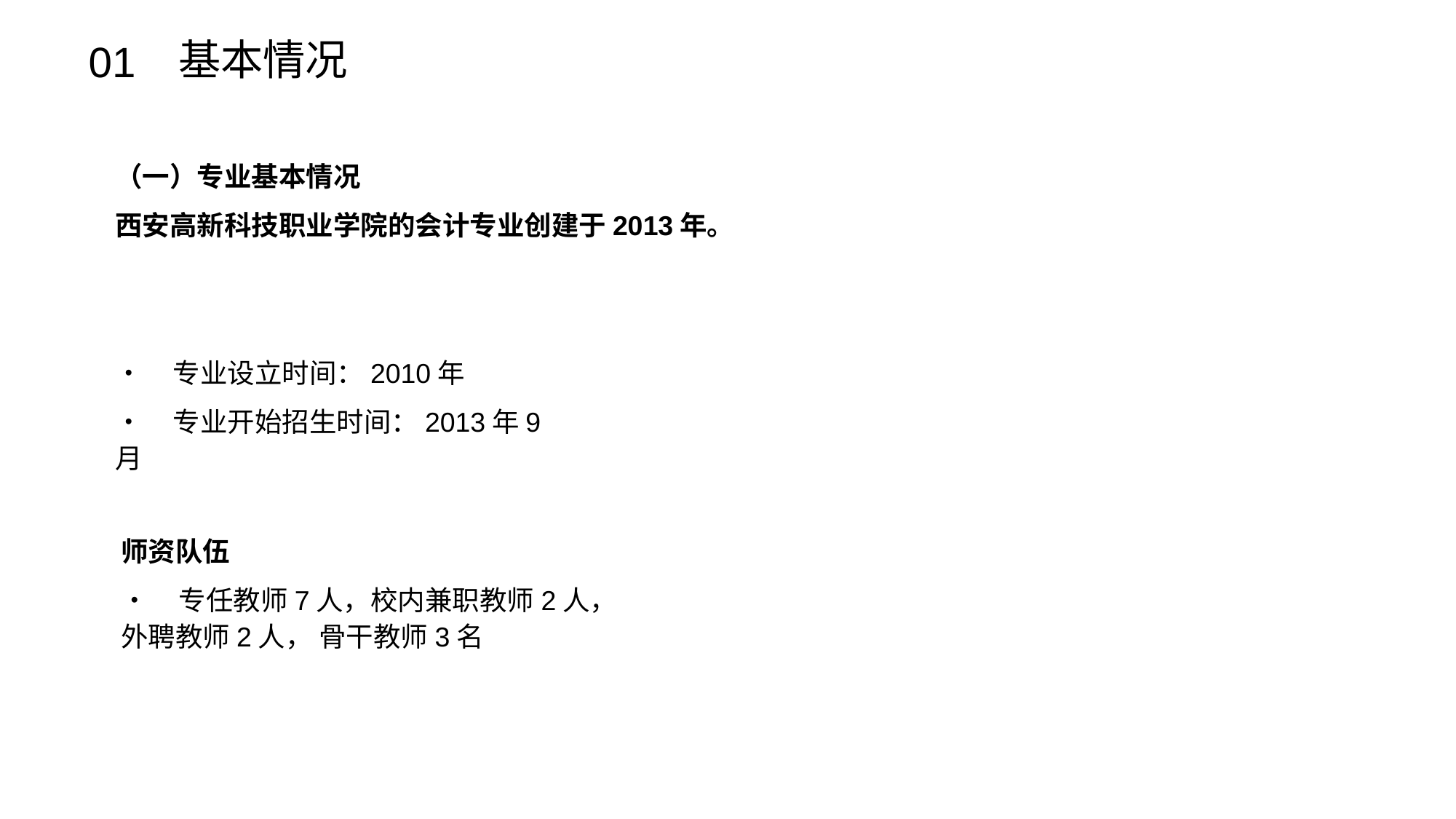

01
基本情况
（一）专业基本情况
西安高新科技职业学院的会计专业创建于2013年。

• 专业设立时间：2010年
• 专业开始招生时间：2013年9月
师资队伍
• 专任教师7人，校内兼职教师2人，外聘教师2人， 骨干教师3名